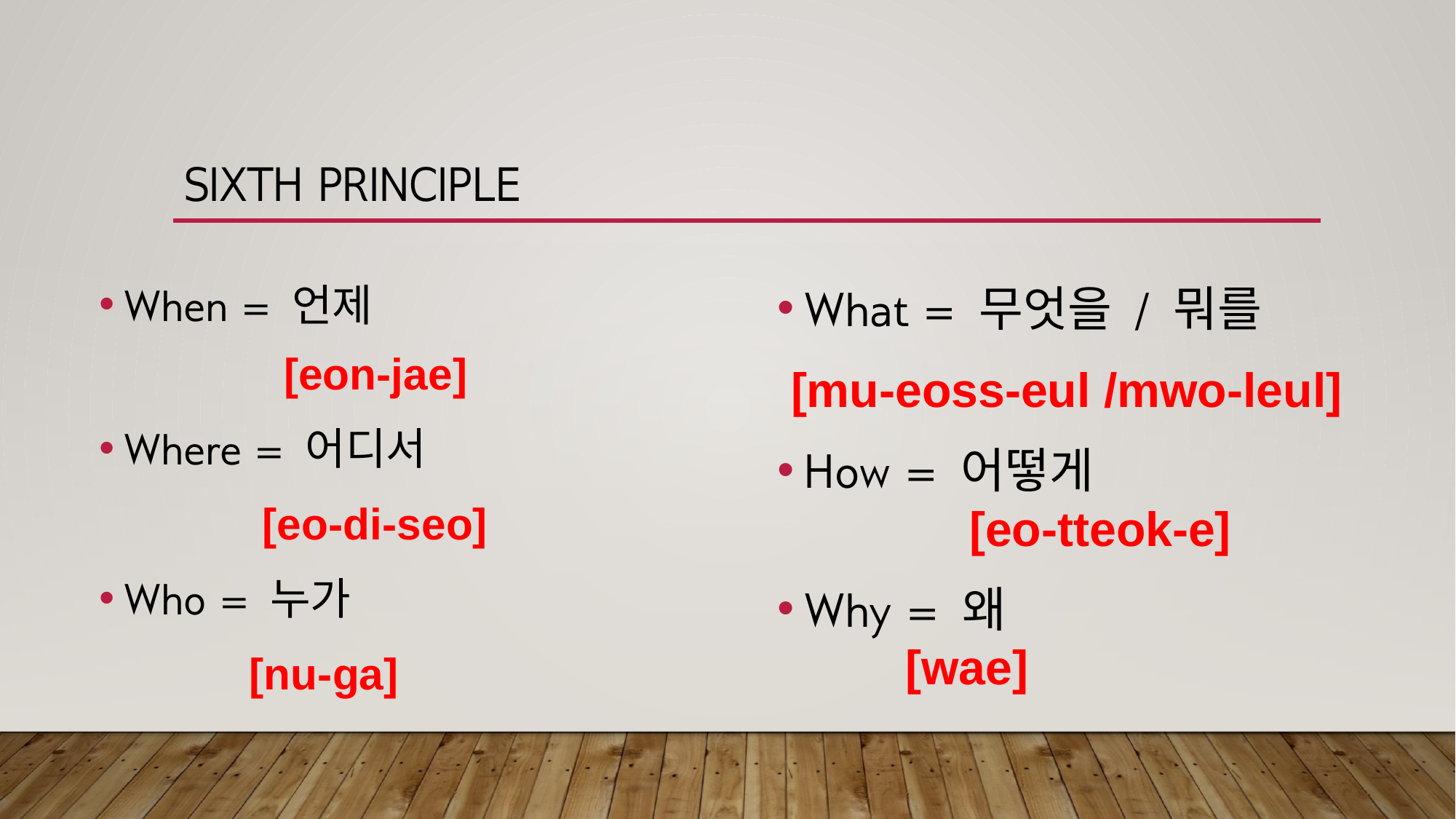

# Sixth principle

What = 무엇을 / 뭐를
 [mu-eoss-eul /mwo-leul]
How = 어떻게
	        [eo-tteok-e]
Why = 왜
			   [wae]

When = 언제
   [eon-jae]
Where = 어디서
	      [eo-di-seo]
Who = 누가
	     [nu-ga]